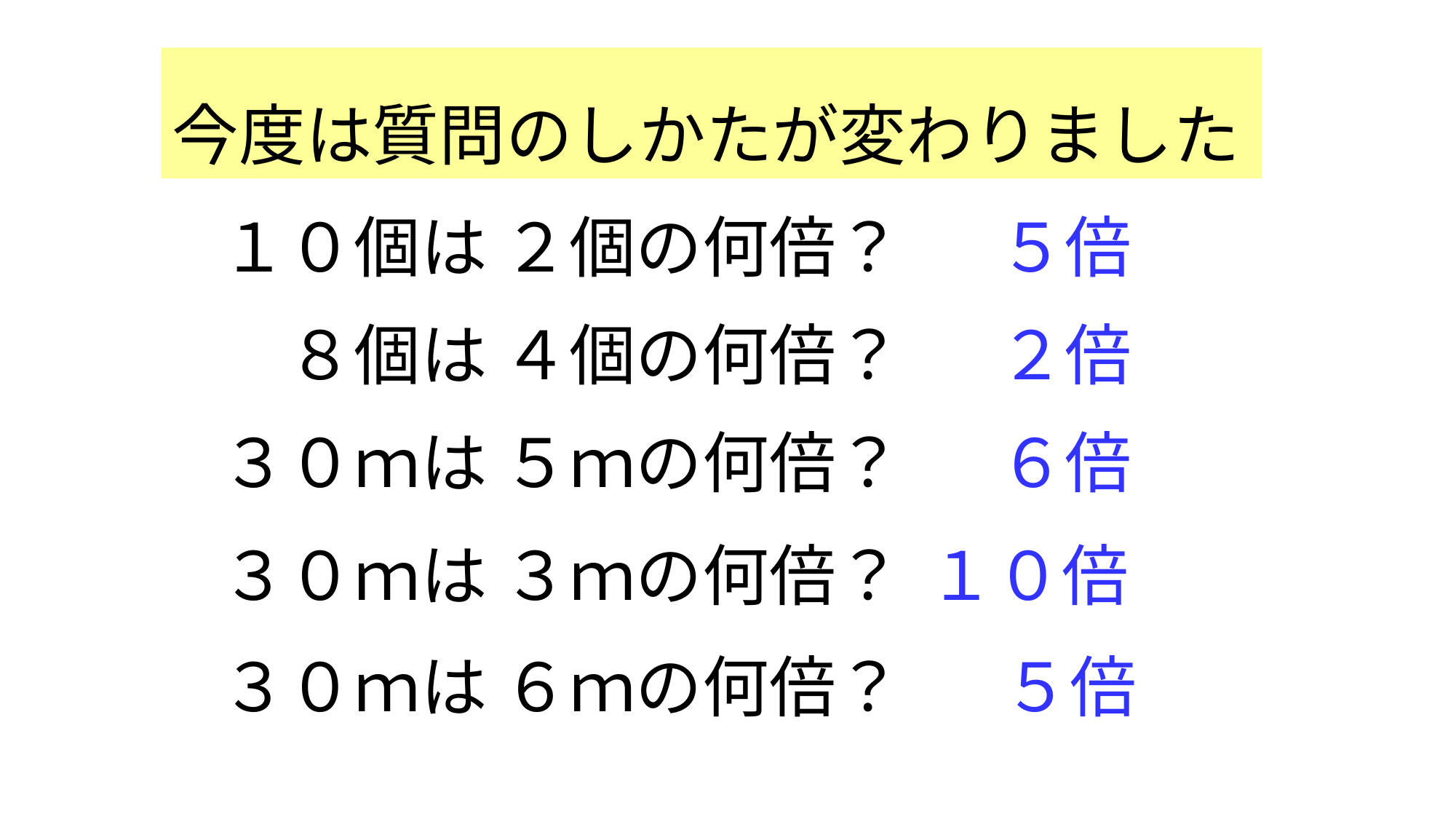

今度は質問のしかたが変わりました
１０個は ２個の何倍？
５倍
　８個は ４個の何倍？
２倍
３０ｍは ５ｍの何倍？
６倍
３０ｍは ３ｍの何倍？
１０倍
３０ｍは ６ｍの何倍？
５倍